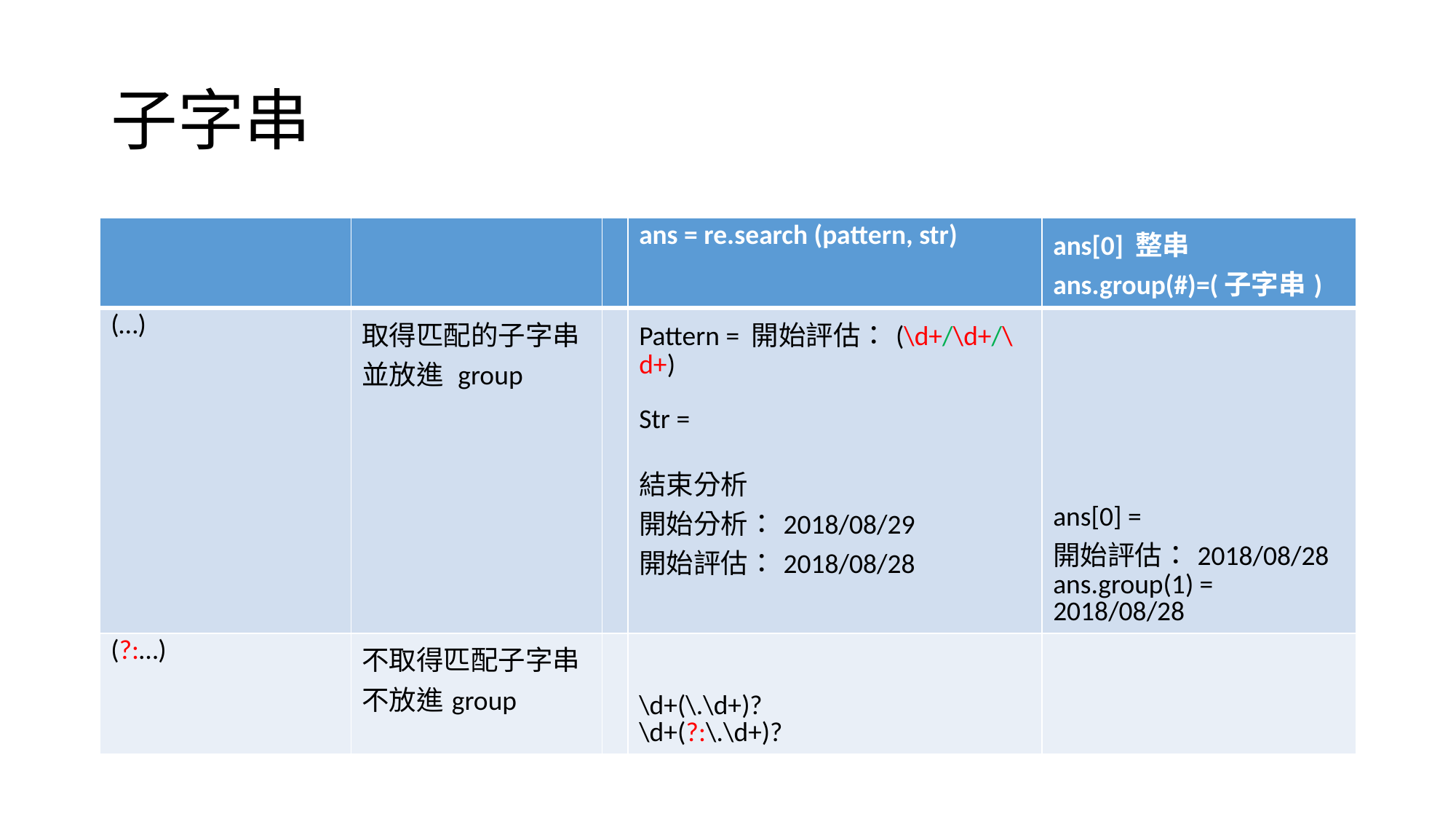

# 子字串
|  |  |  | ans = re.search (pattern, str) | ans[0] 整串 ans.group(#)=(子字串) |
| --- | --- | --- | --- | --- |
| (…) | 取得匹配的子字串並放進 group |  | Pattern = 開始評估：(\d+/\d+/\d+) Str = 結束分析 開始分析：2018/08/29 開始評估：2018/08/28 | ans[0] = 開始評估：2018/08/28 ans.group(1) = 2018/08/28 |
| (?:…) | 不取得匹配子字串 不放進group |  | \d+(\.\d+)? \d+(?:\.\d+)? |  |